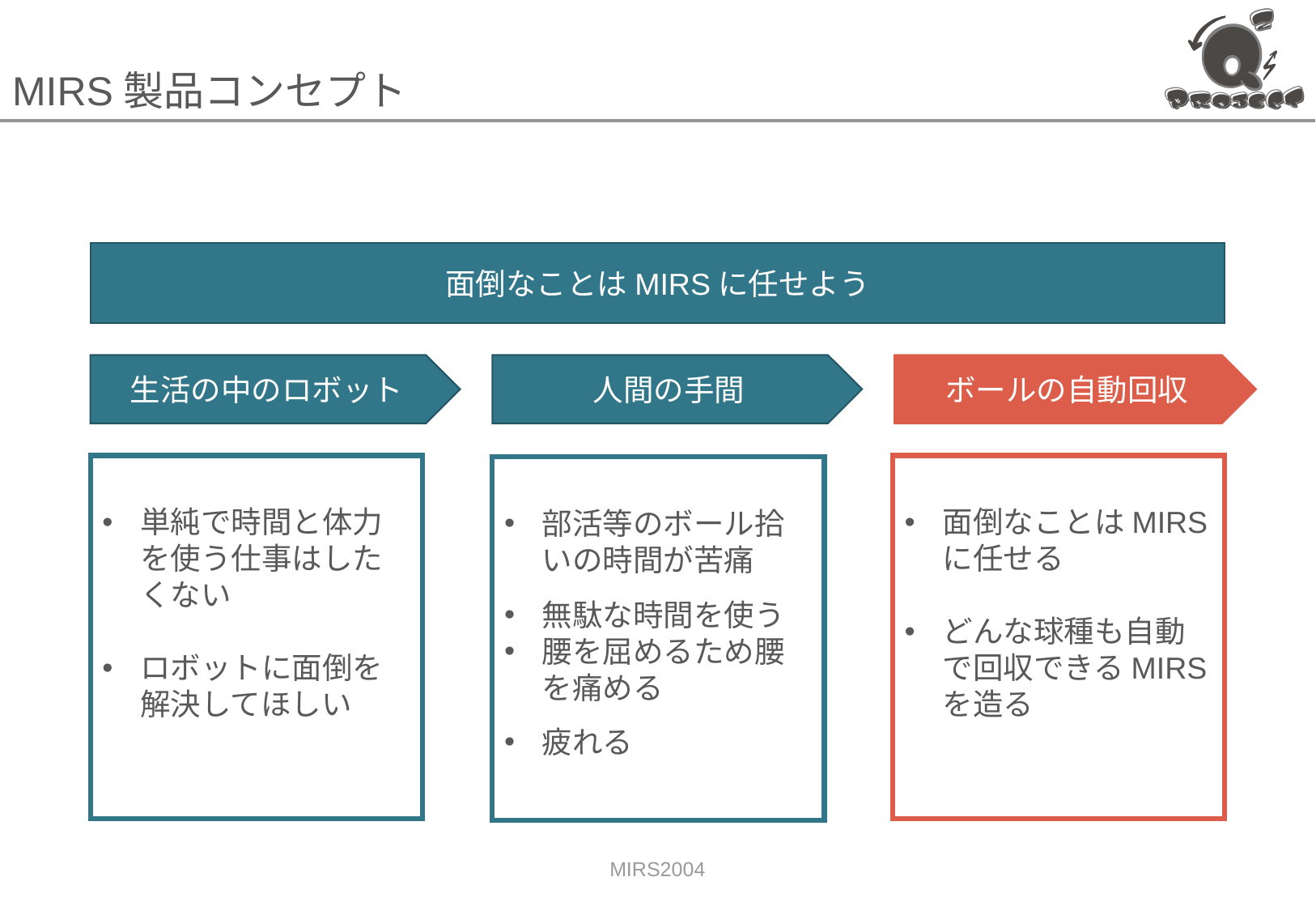

# MIRS製品コンセプト

面倒なことはMIRSに任せよう
生活の中のロボット
人間の手間
ボールの自動回収
単純で時間と体力を使う仕事はしたくない

ロボットに面倒を解決してほしい

面倒なことはMIRSに任せる

どんな球種も自動で回収できるMIRSを造る

部活等のボール拾いの時間が苦痛
無駄な時間を使う
腰を屈めるため腰を痛める
疲れる
MIRS2004